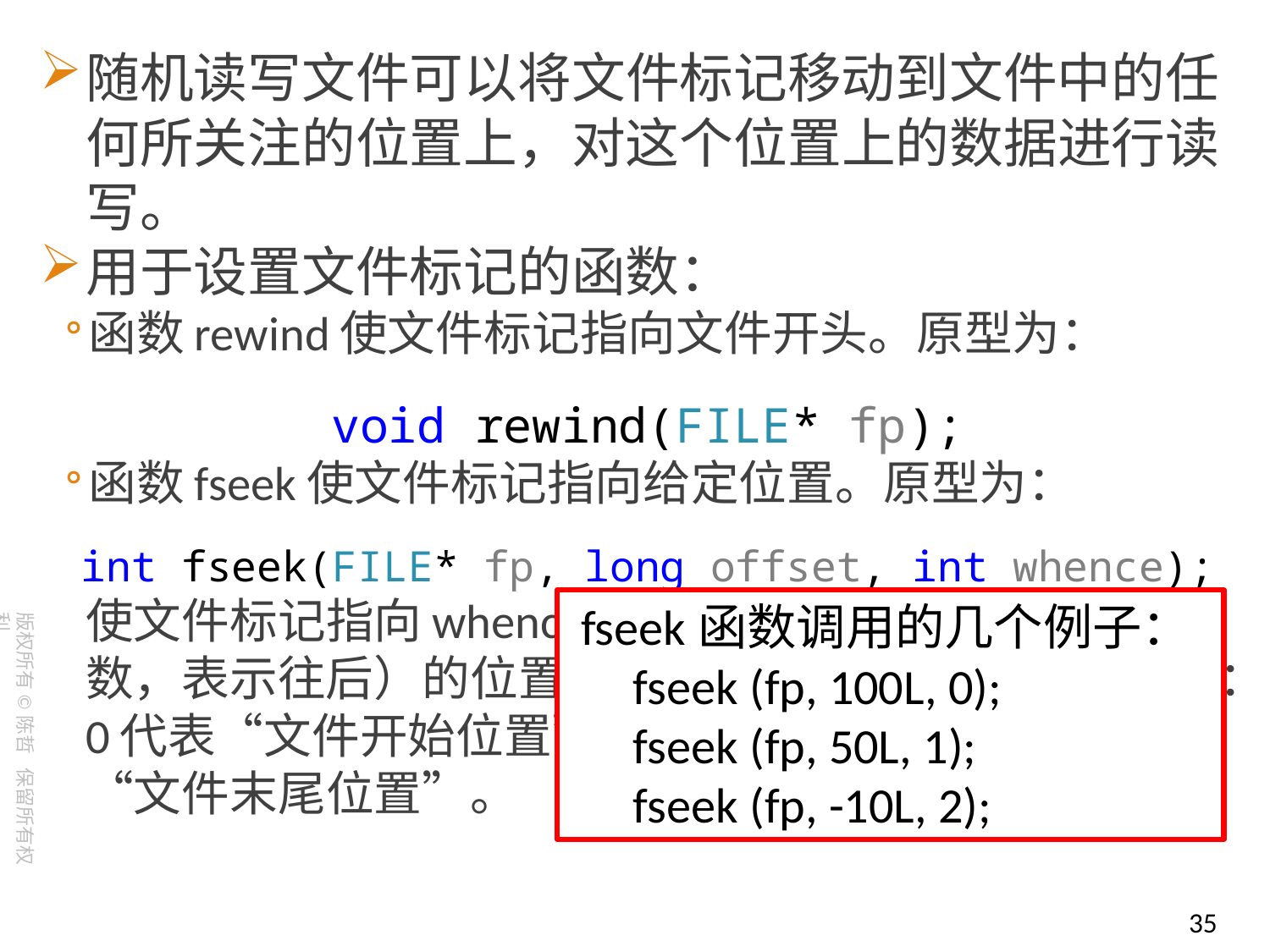

随机读写文件可以将文件标记移动到文件中的任何所关注的位置上，对这个位置上的数据进行读写。
用于设置文件标记的函数：
函数rewind使文件标记指向文件开头。原型为：
void rewind(FILE* fp);
函数fseek使文件标记指向给定位置。原型为：
int fseek(FILE* fp, long offset, int whence);
使文件标记指向whence往前offset个字节（可以为负数，表示往后）的位置，其中whence的三个取值包括：0代表“文件开始位置”，1为“当前位置”，2为“文件末尾位置”。

 fseek函数调用的几个例子：
fseek (fp, 100L, 0);
fseek (fp, 50L, 1);
fseek (fp, -10L, 2);
35